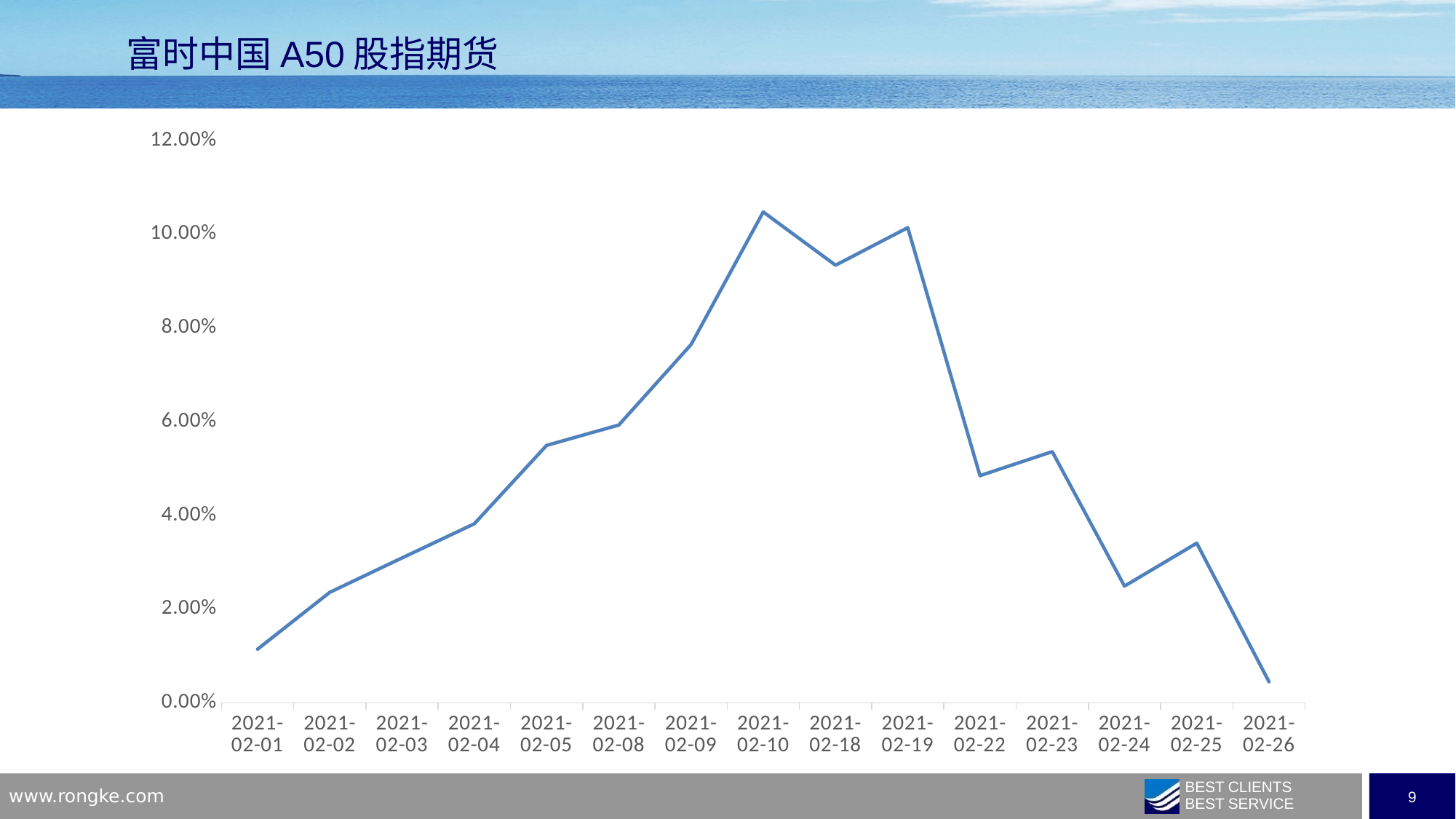

# 富时中国A50股指期货

### Chart

| Category |  |
|---|---|
| 44228 | 0.011477761836441891 |
| 44229 | 0.02361770224037074 |
| 44230 | 0.030956848030018858 |
| 44231 | 0.03824081227237608 |
| 44232 | 0.05496082110142364 |
| 44235 | 0.05932016333737988 |
| 44236 | 0.07648162454475216 |
| 44237 | 0.10478975830482296 |
| 44245 | 0.09342235956296219 |
| 44246 | 0.10142368392009704 |
| 44249 | 0.048504580068425174 |
| 44250 | 0.05363646396644972 |
| 44251 | 0.024942059375344883 |
| 44252 | 0.03410219622558208 |
| 44253 | 0.004524886877828038 |